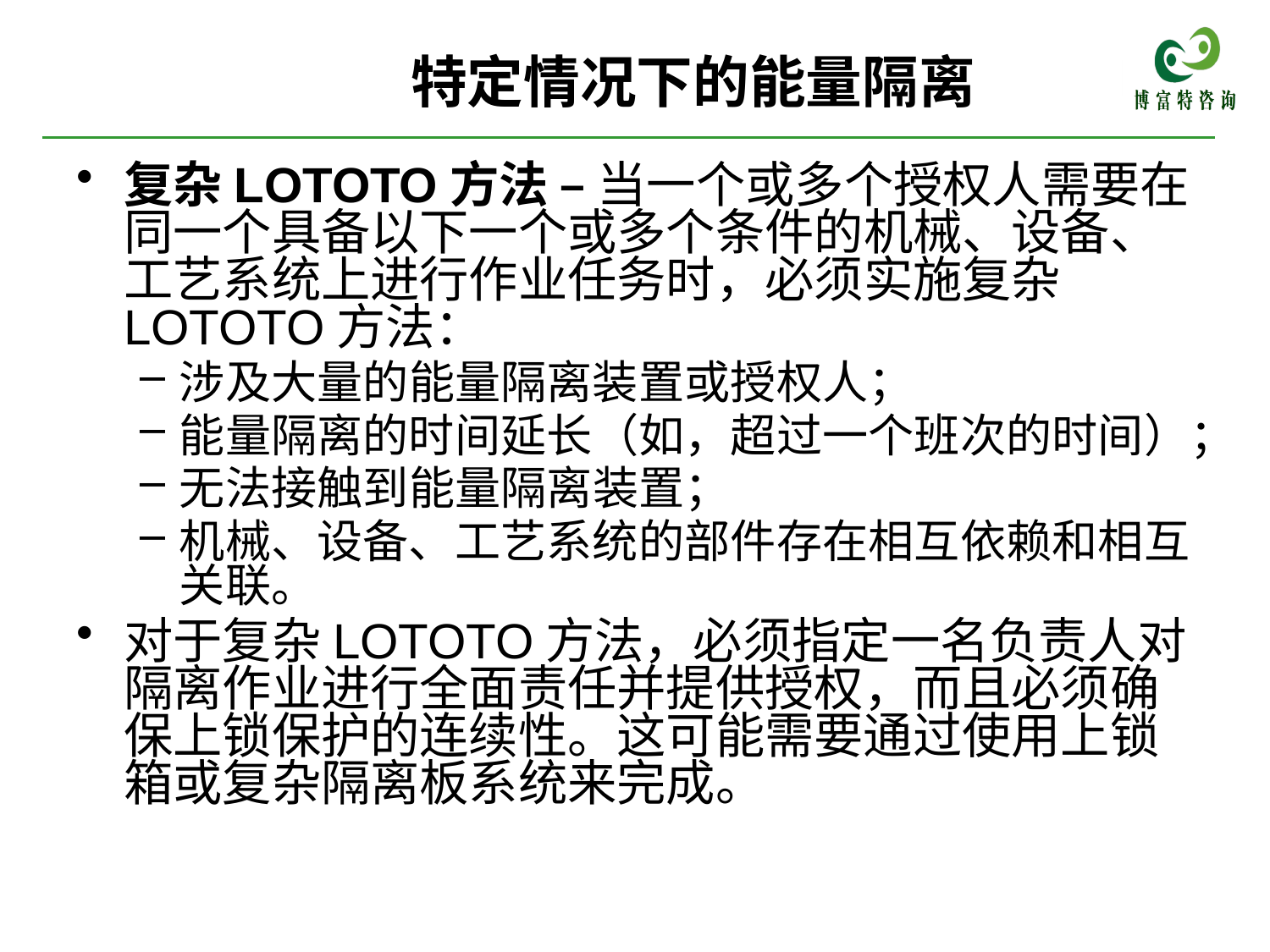

特定情况下的能量隔离
复杂LOTOTO方法 – 当一个或多个授权人需要在同一个具备以下一个或多个条件的机械、设备、工艺系统上进行作业任务时，必须实施复杂LOTOTO方法：
涉及大量的能量隔离装置或授权人；
能量隔离的时间延长（如，超过一个班次的时间）；
无法接触到能量隔离装置；
机械、设备、工艺系统的部件存在相互依赖和相互关联。
对于复杂LOTOTO方法，必须指定一名负责人对隔离作业进行全面责任并提供授权，而且必须确保上锁保护的连续性。这可能需要通过使用上锁箱或复杂隔离板系统来完成。